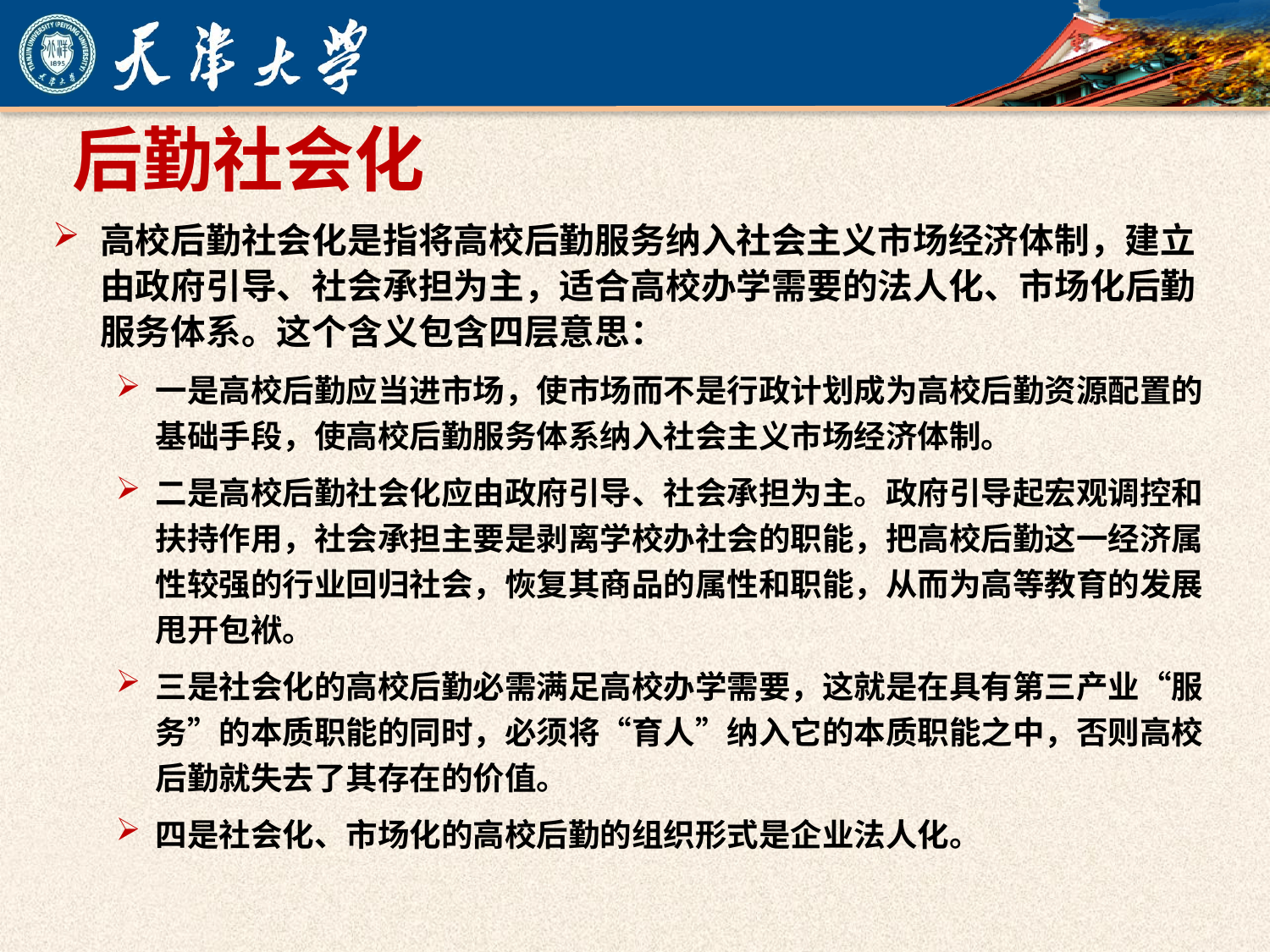

# 后勤社会化
高校后勤社会化是指将高校后勤服务纳入社会主义市场经济体制，建立由政府引导、社会承担为主，适合高校办学需要的法人化、市场化后勤服务体系。这个含义包含四层意思：
一是高校后勤应当进市场，使市场而不是行政计划成为高校后勤资源配置的基础手段，使高校后勤服务体系纳入社会主义市场经济体制。
二是高校后勤社会化应由政府引导、社会承担为主。政府引导起宏观调控和扶持作用，社会承担主要是剥离学校办社会的职能，把高校后勤这一经济属性较强的行业回归社会，恢复其商品的属性和职能，从而为高等教育的发展甩开包袱。
三是社会化的高校后勤必需满足高校办学需要，这就是在具有第三产业“服务”的本质职能的同时，必须将“育人”纳入它的本质职能之中，否则高校后勤就失去了其存在的价值。
四是社会化、市场化的高校后勤的组织形式是企业法人化。